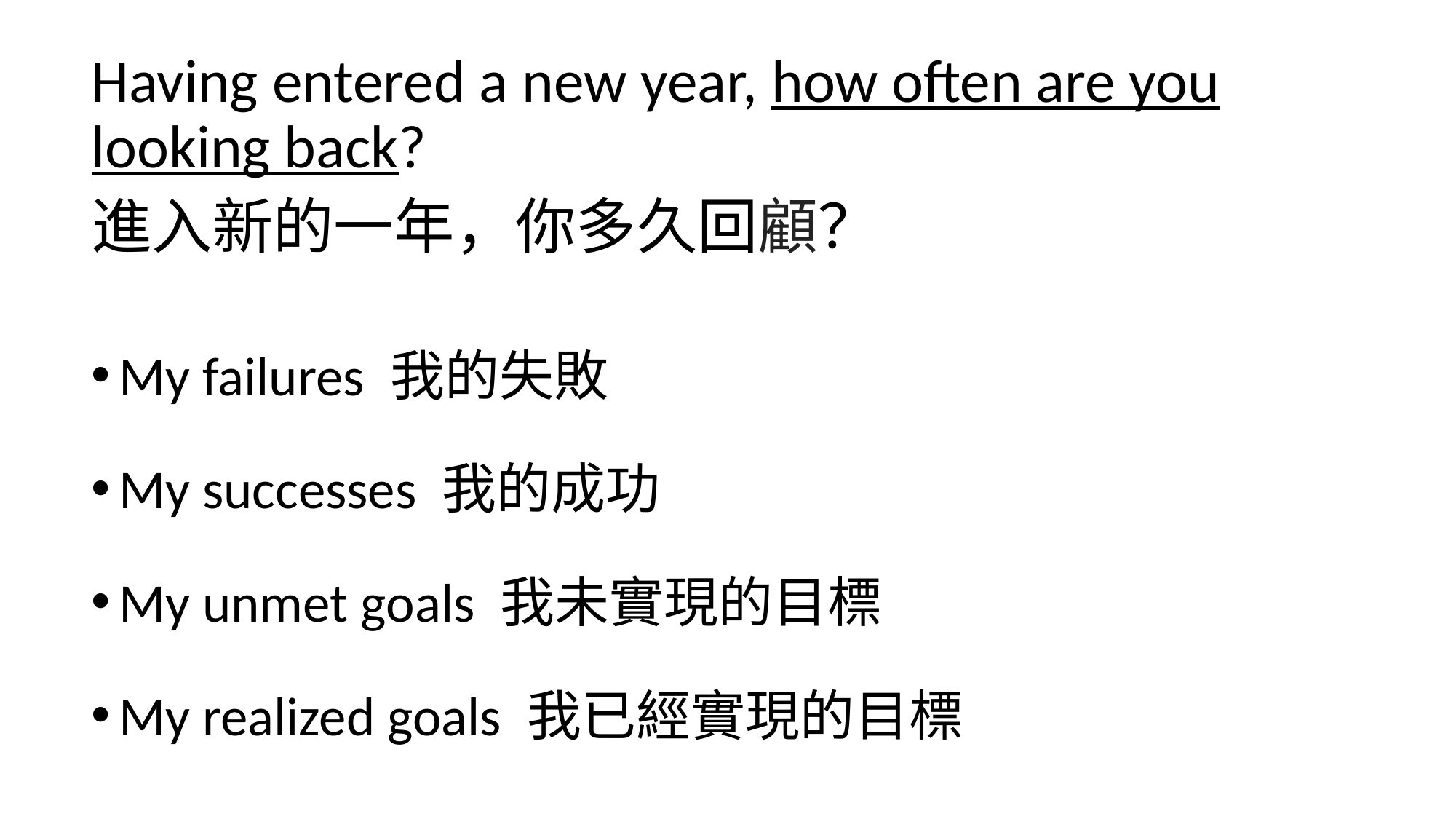

Having entered a new year, how often are you looking back?
進入新的一年，你多久回顧？

My failures 我的失敗
My successes 我的成功
My unmet goals 我未實現的目標
My realized goals 我已經實現的目標